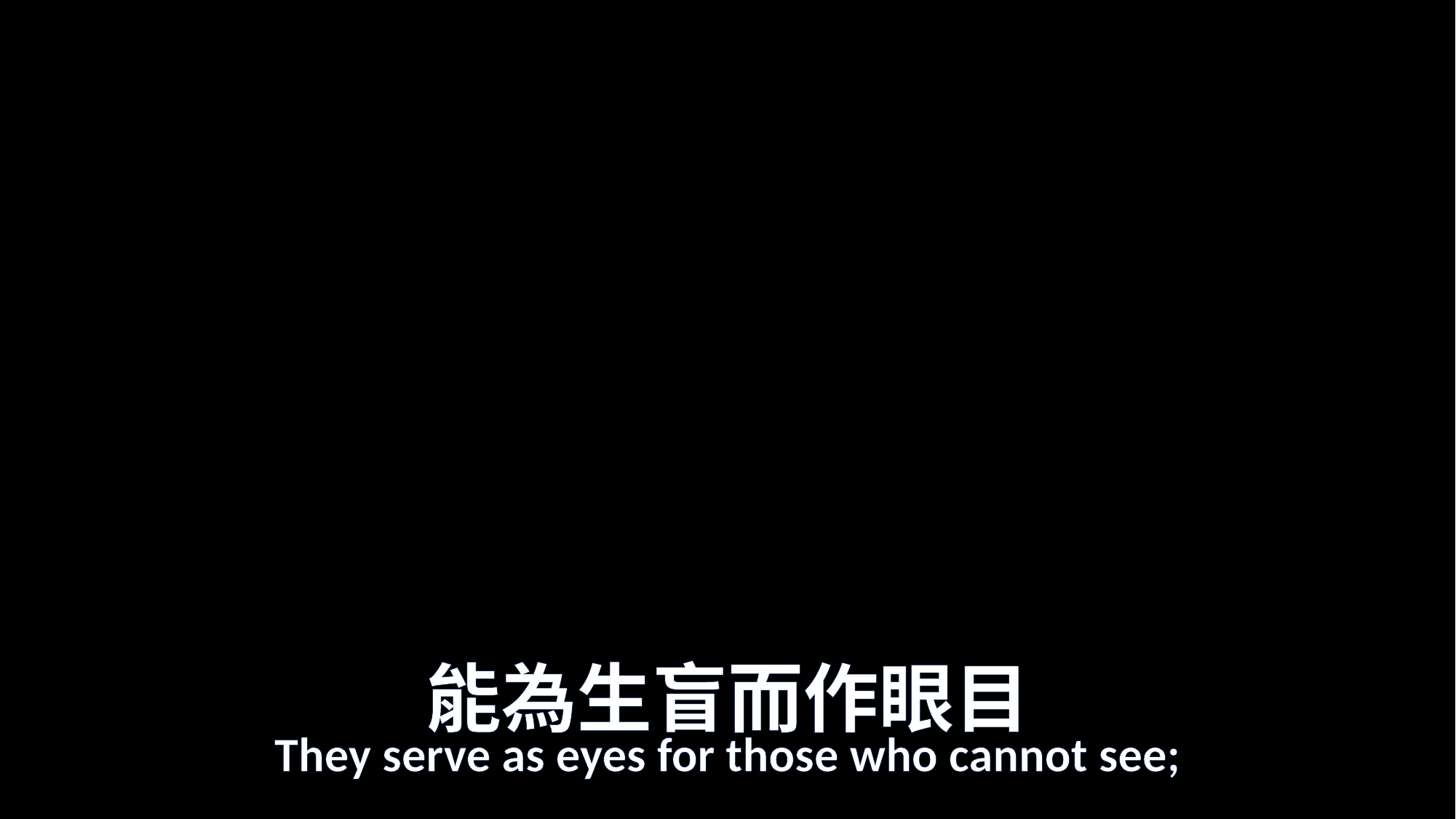

# 能為生盲而作眼目
They serve as eyes for those who cannot see;